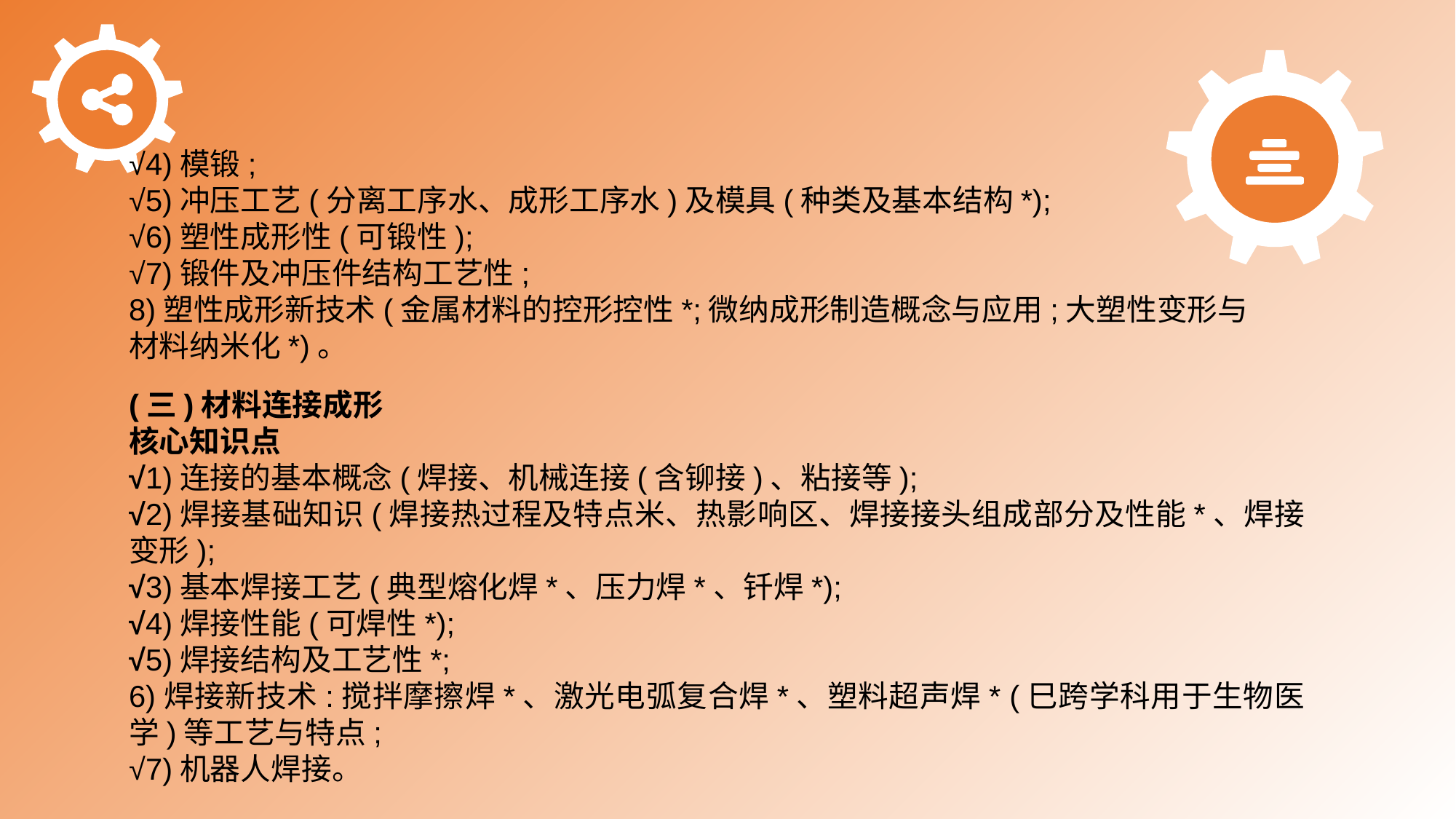

√4)模锻;
√5)冲压工艺(分离工序水、成形工序水)及模具(种类及基本结构*);
√6)塑性成形性(可锻性);
√7)锻件及冲压件结构工艺性;
8)塑性成形新技术(金属材料的控形控性*;微纳成形制造概念与应用;大塑性变形与材料纳米化*)。

(三)材料连接成形
核心知识点
√1)连接的基本概念(焊接、机械连接(含铆接)、粘接等);
√2)焊接基础知识(焊接热过程及特点米、热影响区、焊接接头组成部分及性能*、焊接变形);
√3)基本焊接工艺(典型熔化焊*、压力焊*、钎焊*);
√4)焊接性能(可焊性*);
√5)焊接结构及工艺性*;
6)焊接新技术:搅拌摩擦焊*、激光电弧复合焊*、塑料超声焊* (巳跨学科用于生物医学)等工艺与特点;
√7)机器人焊接。